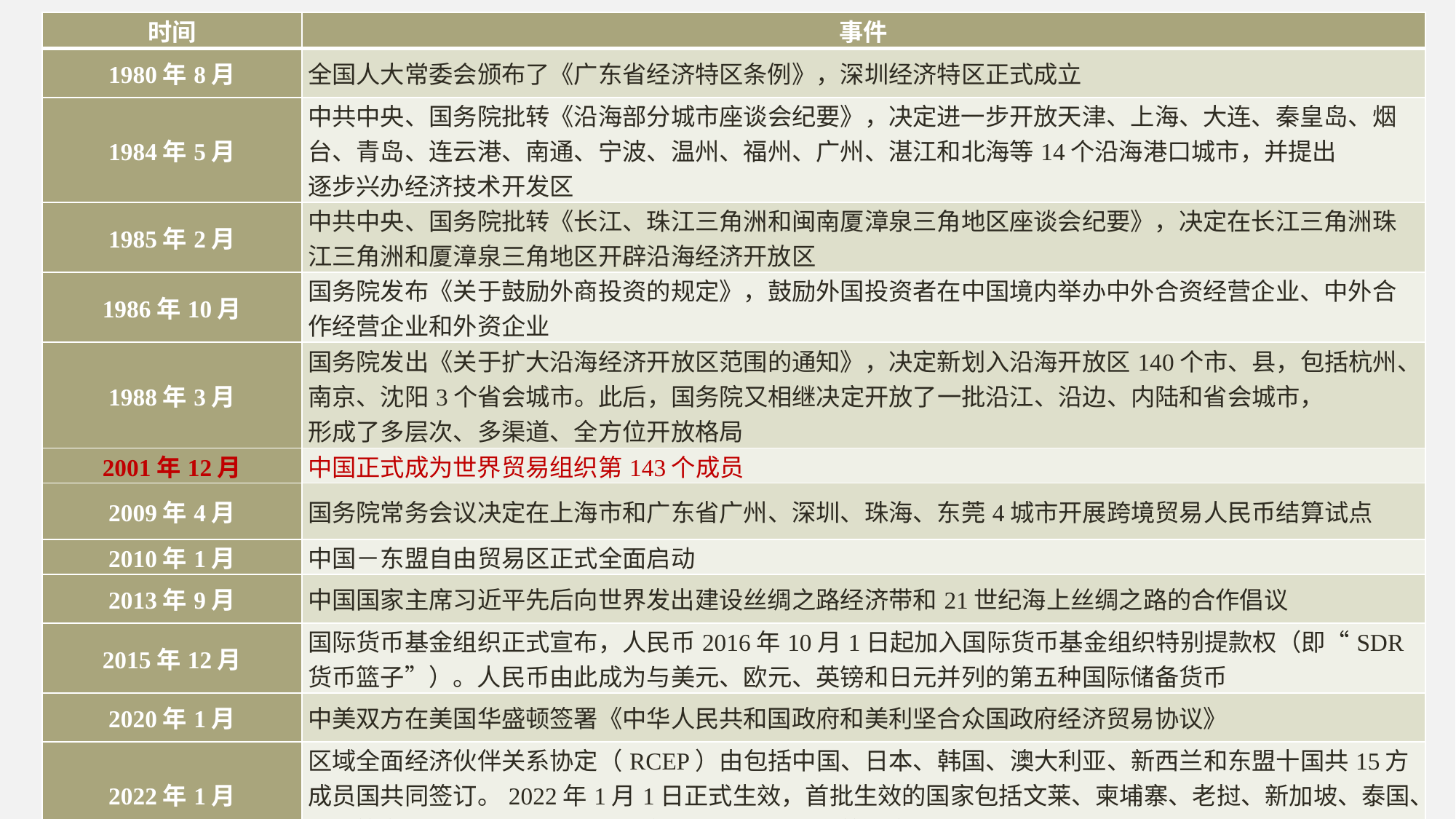

| 时间 | 事件 |
| --- | --- |
| 1980年8月 | 全国人大常委会颁布了《广东省经济特区条例》，深圳经济特区正式成立 |
| 1984年5月 | 中共中央、国务院批转《沿海部分城市座谈会纪要》，决定进一步开放天津、上海、大连、秦皇岛、烟台、青岛、连云港、南通、宁波、温州、福州、广州、湛江和北海等14个沿海港口城市，并提出 逐步兴办经济技术开发区 |
| 1985年2月 | 中共中央、国务院批转《长江、珠江三角洲和闽南厦漳泉三角地区座谈会纪要》，决定在长江三角洲珠江三角洲和厦漳泉三角地区开辟沿海经济开放区 |
| 1986年10月 | 国务院发布《关于鼓励外商投资的规定》，鼓励外国投资者在中国境内举办中外合资经营企业、中外合作经营企业和外资企业 |
| 1988年3月 | 国务院发出《关于扩大沿海经济开放区范围的通知》，决定新划入沿海开放区140个市、县，包括杭州、南京、沈阳3个省会城市。此后，国务院又相继决定开放了一批沿江、沿边、内陆和省会城市， 形成了多层次、多渠道、全方位开放格局 |
| 2001年12月 | 中国正式成为世界贸易组织第143个成员 |
| 2009年4月 | 国务院常务会议决定在上海市和广东省广州、深圳、珠海、东莞4城市开展跨境贸易人民币结算试点 |
| 2010年1月 | 中国－东盟自由贸易区正式全面启动 |
| 2013年9月 | 中国国家主席习近平先后向世界发出建设丝绸之路经济带和21世纪海上丝绸之路的合作倡议 |
| 2015年12月 | 国际货币基金组织正式宣布，人民币2016年10月1日起加入国际货币基金组织特别提款权（即“SDR货币篮子”）。人民币由此成为与美元、欧元、英镑和日元并列的第五种国际储备货币 |
| 2020年1月 | 中美双方在美国华盛顿签署《中华人民共和国政府和美利坚合众国政府经济贸易协议》 |
| 2022年1月 | 区域全面经济伙伴关系协定（RCEP）由包括中国、日本、韩国、澳大利亚、新西兰和东盟十国共15方成员国共同签订。2022年1月1日正式生效，首批生效的国家包括文莱、柬埔寨、老挝、新加坡、泰国、越南等东盟6国和中国、日本、新西兰、澳大利亚等非东盟4国。 |